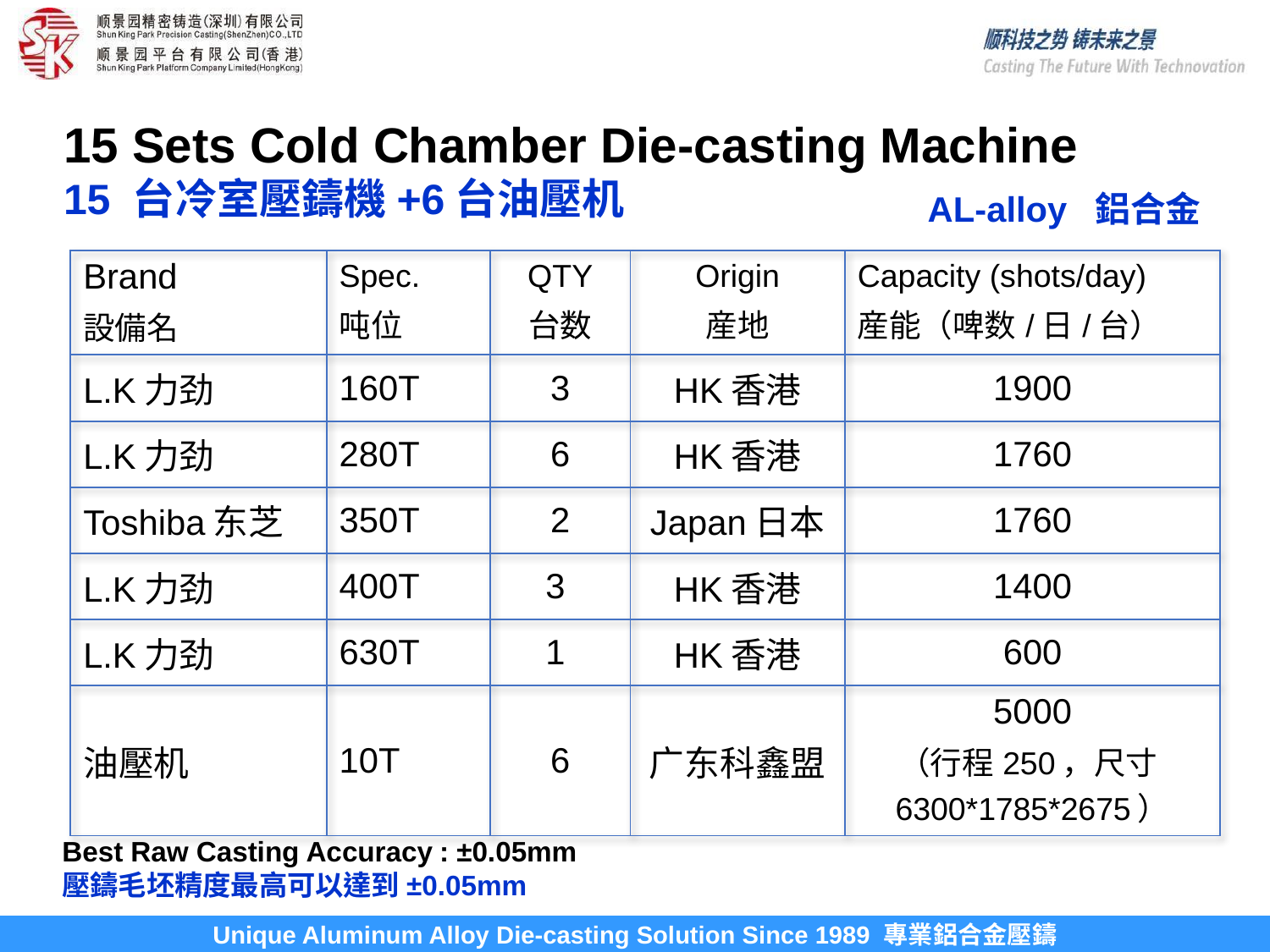

15 Sets Cold Chamber Die-casting Machine
15 台冷室壓鑄機+6台油壓机
AL-alloy  鋁合金
| Brand 設備名 | Spec. 吨位 | QTY 台数 | Origin 産地 | Capacity (shots/day) 産能（啤数/日/台） |
| --- | --- | --- | --- | --- |
| L.K力劲 | 160T | 3 | HK香港 | 1900 |
| L.K力劲 | 280T | 6 | HK香港 | 1760 |
| Toshiba东芝 | 350T | 2 | Japan日本 | 1760 |
| L.K力劲 | 400T | 3 | HK香港 | 1400 |
| L.K力劲 | 630T | 1 | HK香港 | 600 |
| 油壓机 | 10T | 6 | 广东科鑫盟 | 5000 （行程250，尺寸6300\*1785\*2675） |
Best Raw Casting Accuracy : ±0.05mm
壓鑄毛坯精度最高可以達到±0.05mm